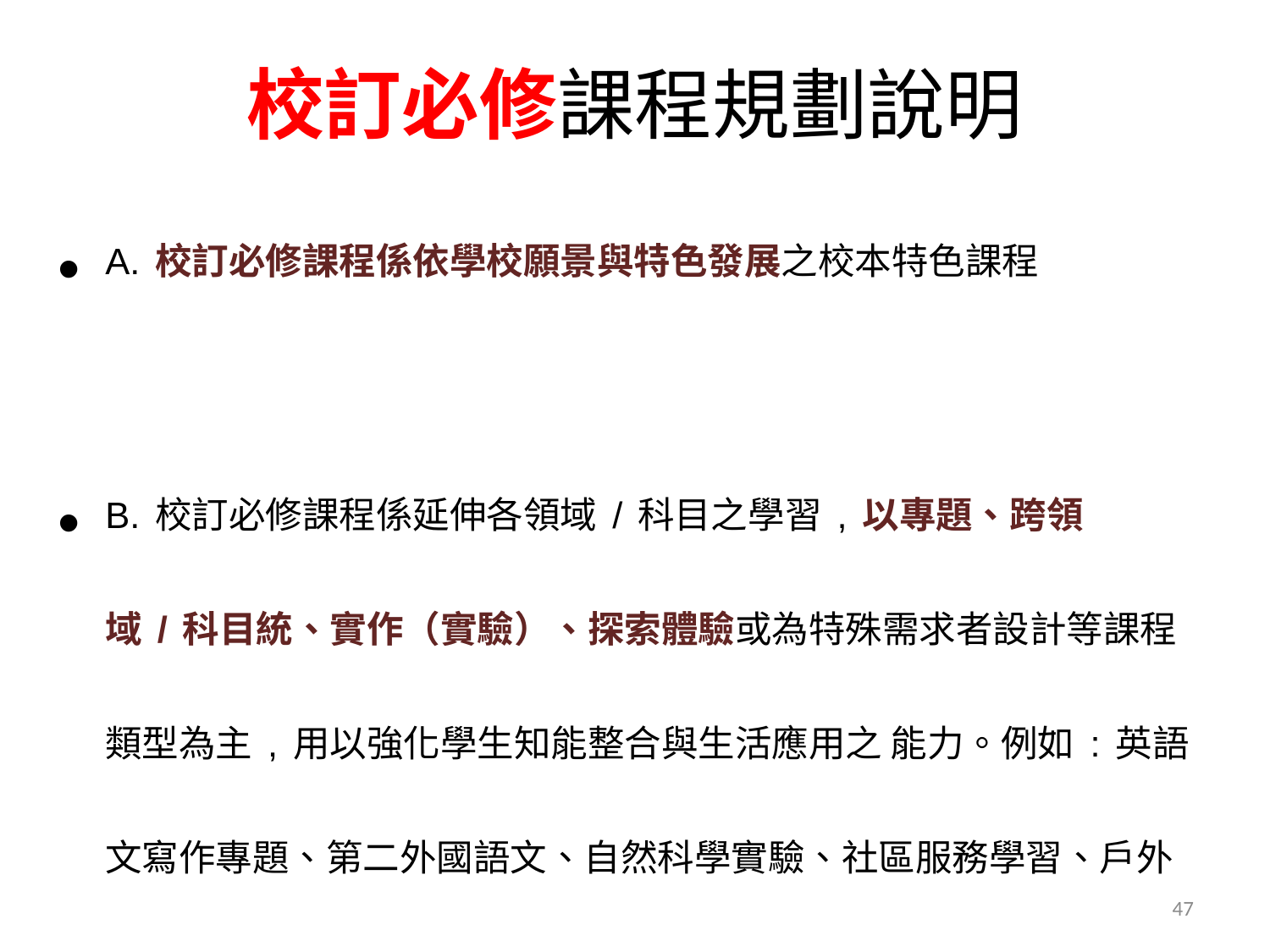

# 校訂必修課程規劃說明
A.校訂必修課程係依學校願景與特色發展之校本特色課程

B.校訂必修課程係延伸各領域/科目之學習,以專題、跨領域/科目統、實作（實驗）、探索體驗或為特殊需求者設計等課程類型為主,用以強化學生知能整合與生活應用之 能力。例如:英語文寫作專題、第二外國語文、自然科學實驗、社區服務學習、戶外教育體驗課程、公民實踐、學習策略、小論文研究、本土語文、議題探索或特殊需求領域課程等。

47